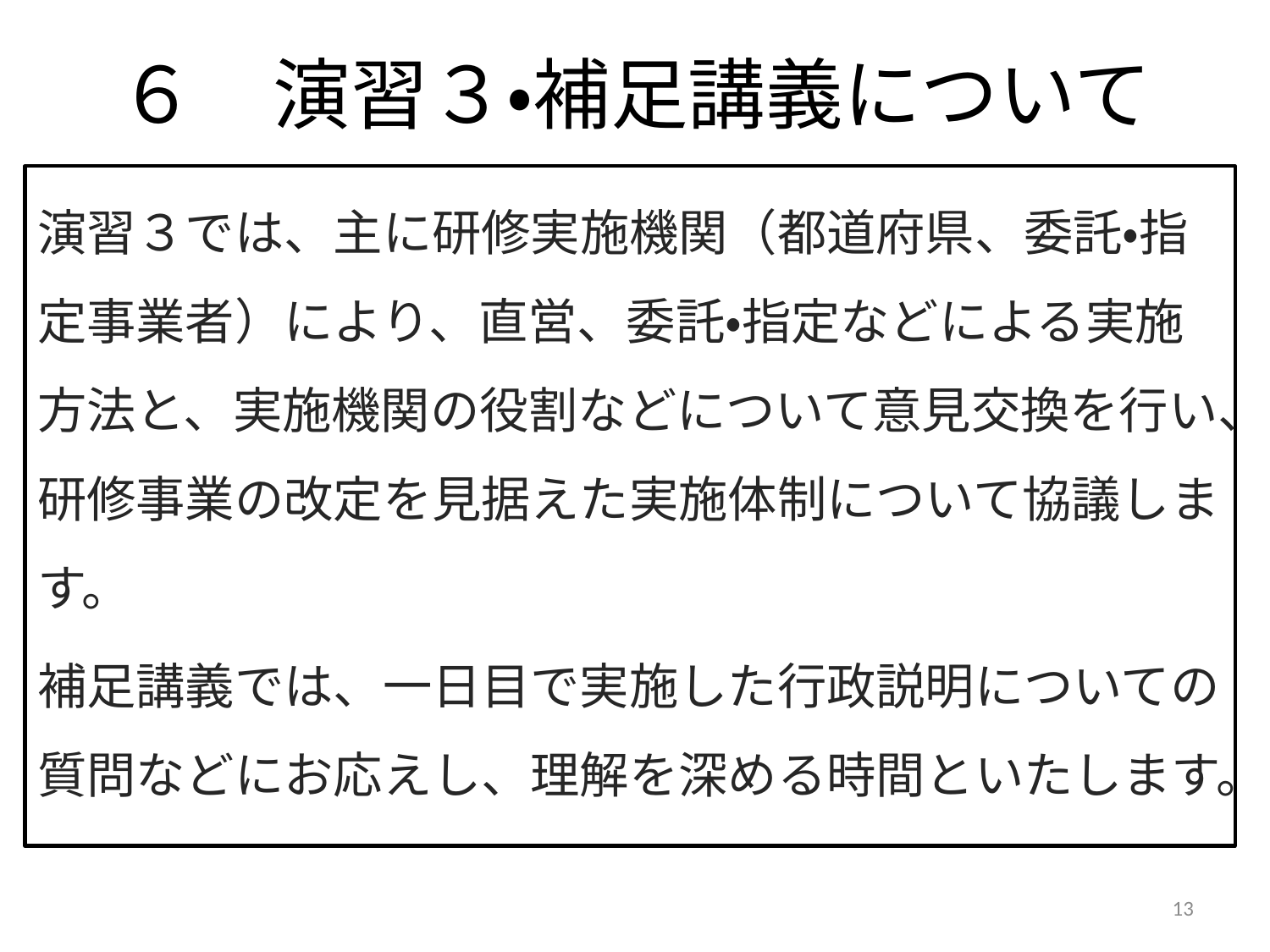

# ６　演習３・補足講義について
演習３では、主に研修実施機関（都道府県、委託・指定事業者）により、直営、委託・指定などによる実施方法と、実施機関の役割などについて意見交換を行い、研修事業の改定を見据えた実施体制について協議します。
補足講義では、一日目で実施した行政説明についての質問などにお応えし、理解を深める時間といたします。

13